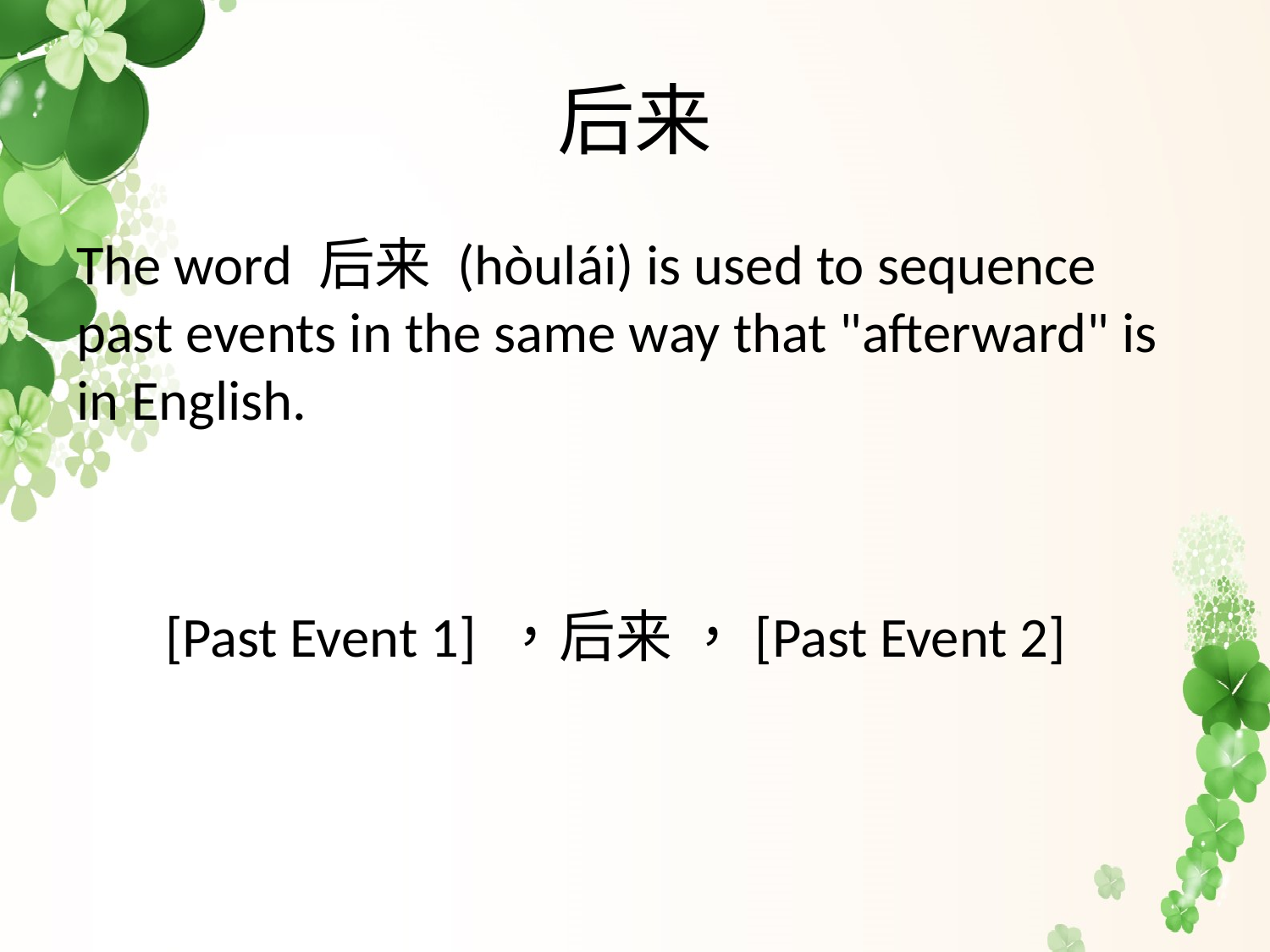

# 后来
The word 后来 (hòulái) is used to sequence past events in the same way that "afterward" is in English.

       [Past Event 1] ，后来 ，[Past Event 2]